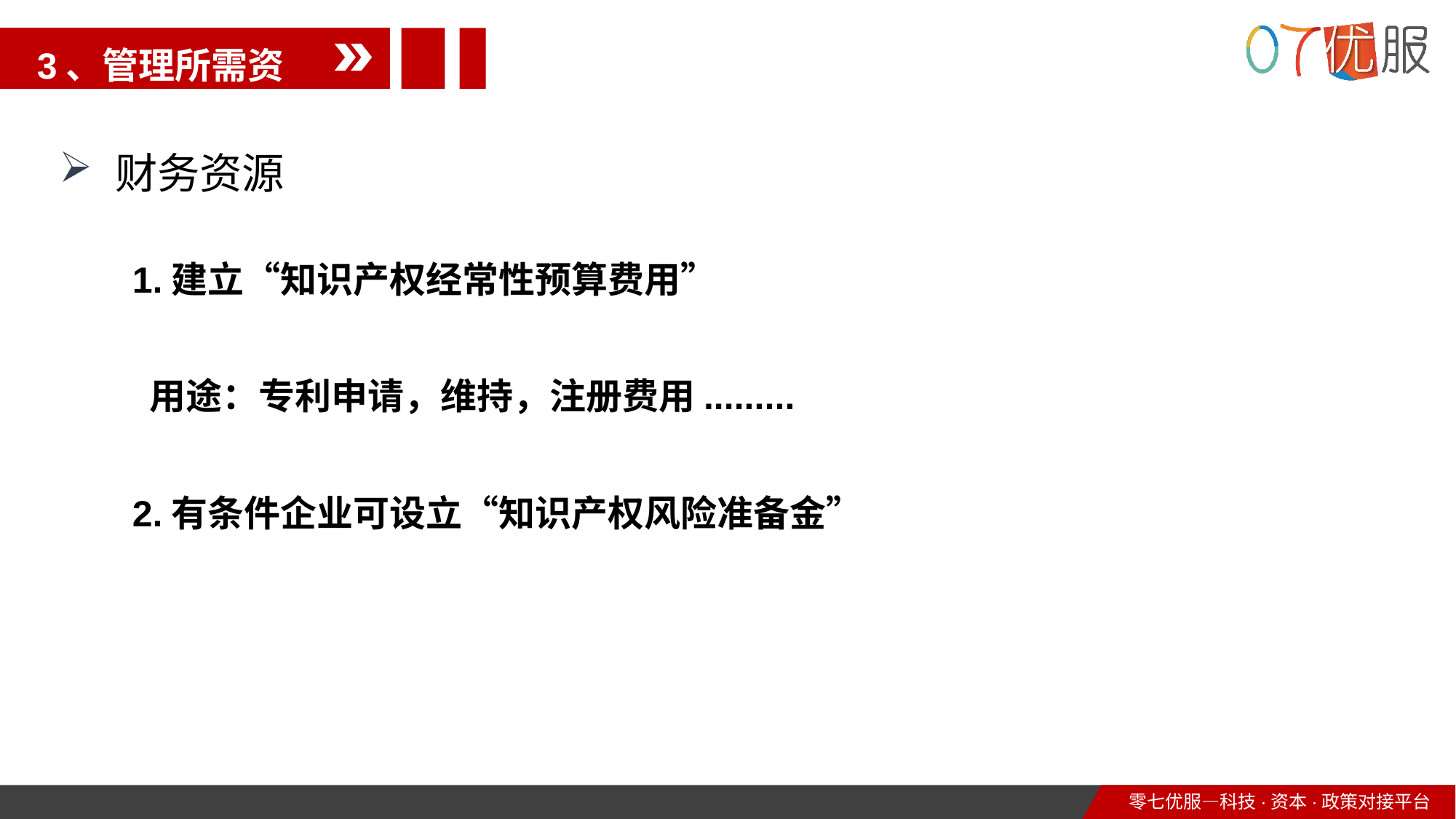

3、管理所需资源
财务资源
1.建立“知识产权经常性预算费用”

 用途：专利申请，维持，注册费用.........

2.有条件企业可设立“知识产权风险准备金”